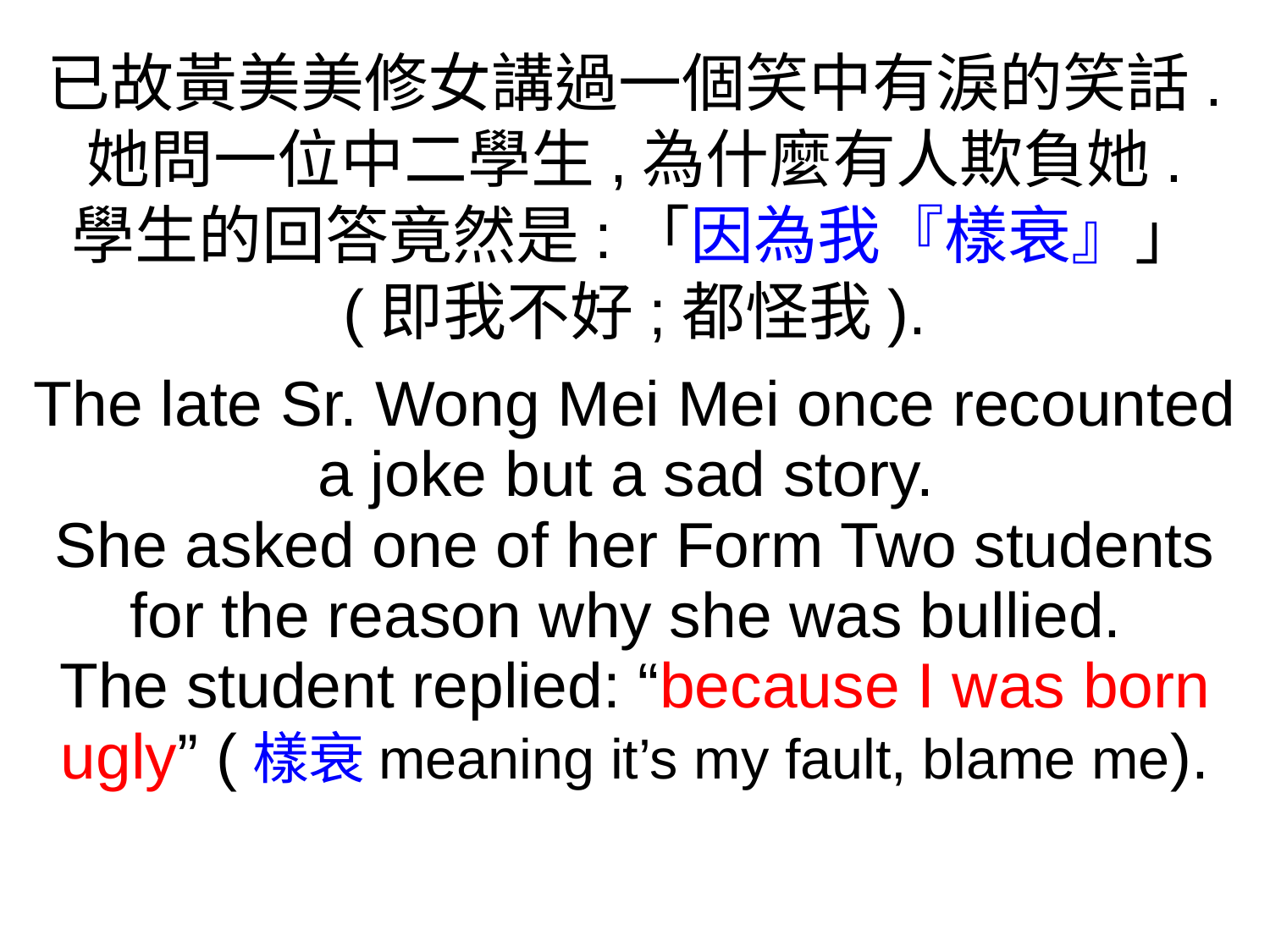

已故黃美美修女講過一個笑中有淚的笑話.
她問一位中二學生,為什麼有人欺負她.
學生的回答竟然是:「因為我『樣衰』」
(即我不好;都怪我).
The late Sr. Wong Mei Mei once recounted a joke but a sad story.
She asked one of her Form Two students for the reason why she was bullied.
The student replied: “because I was born ugly” (樣衰meaning it’s my fault, blame me).